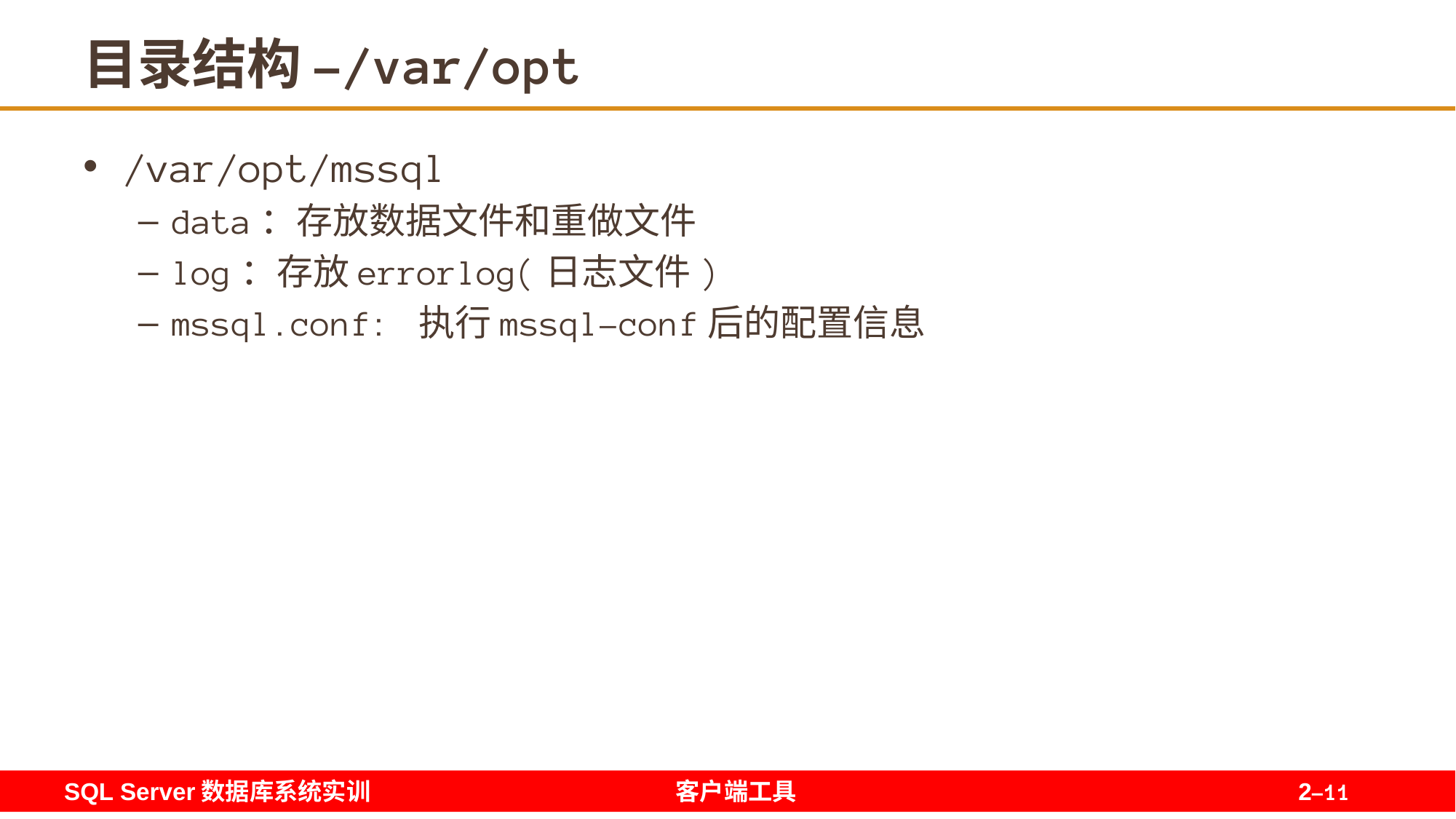

# 目录结构-/var/opt
/var/opt/mssql
data：存放数据文件和重做文件
log：存放errorlog(日志文件)
mssql.conf: 执行mssql-conf后的配置信息